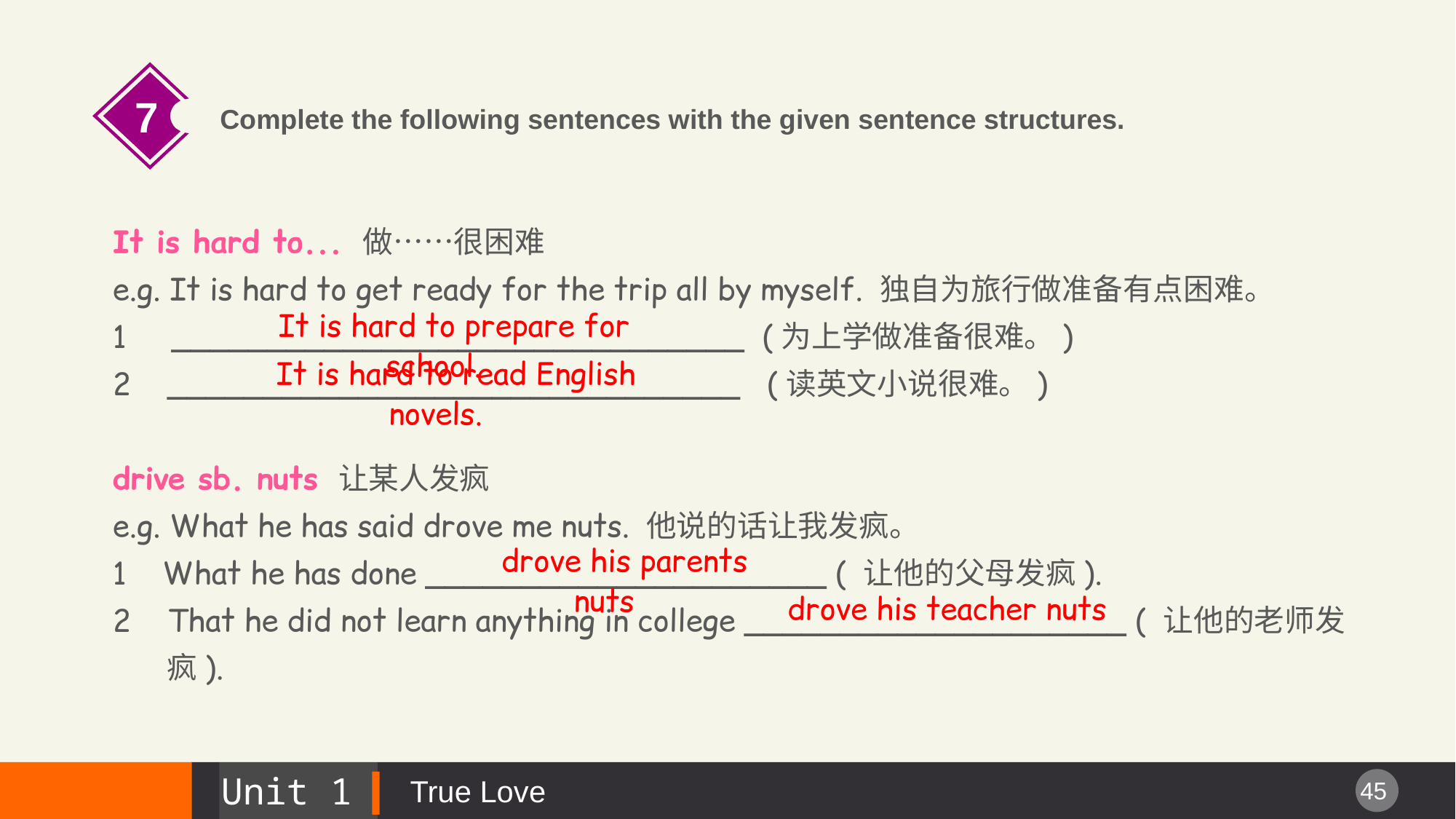

7
Complete the following sentences with the given sentence structures.
It is hard to... 做……很困难
e.g. It is hard to get ready for the trip all by myself. 独自为旅行做准备有点困难。
1     ______________________________  (为上学做准备很难。)
2    ______________________________   (读英文小说很难。)

drive sb. nuts 让某人发疯
e.g. What he has said drove me nuts. 他说的话让我发疯。
1    What he has done _____________________ ( 让他的父母发疯).
That he did not learn anything in college ____________________ ( 让他的老师发疯).
It is hard to prepare for school.
It is hard to read English novels.
 drove his parents nuts
drove his teacher nuts